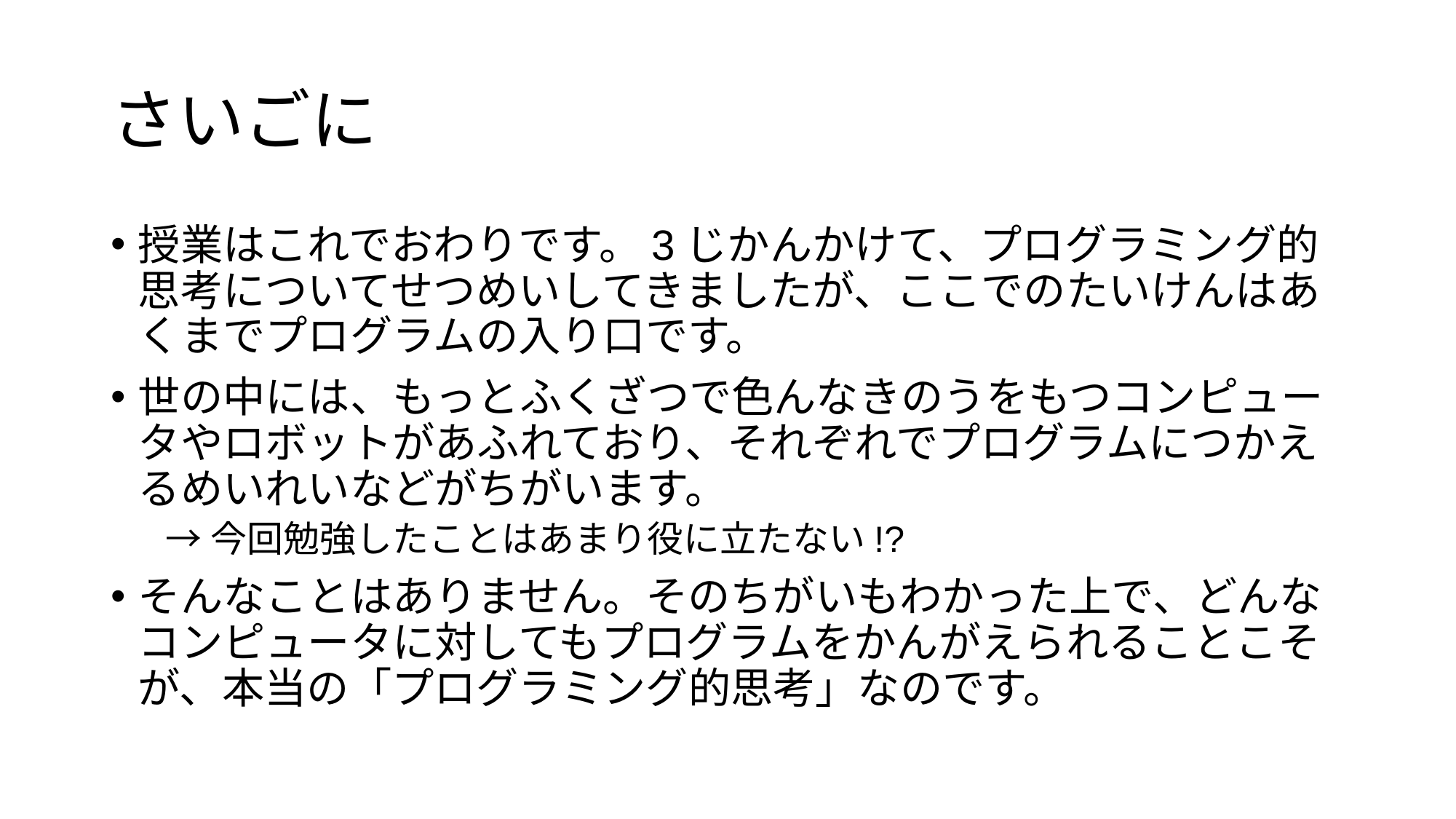

# さいごに
授業はこれでおわりです。3じかんかけて、プログラミング的思考についてせつめいしてきましたが、ここでのたいけんはあくまでプログラムの入り口です。
世の中には、もっとふくざつで色んなきのうをもつコンピュータやロボットがあふれており、それぞれでプログラムにつかえるめいれいなどがちがいます。
→今回勉強したことはあまり役に立たない!?
そんなことはありません。そのちがいもわかった上で、どんなコンピュータに対してもプログラムをかんがえられることこそが、本当の「プログラミング的思考」なのです。